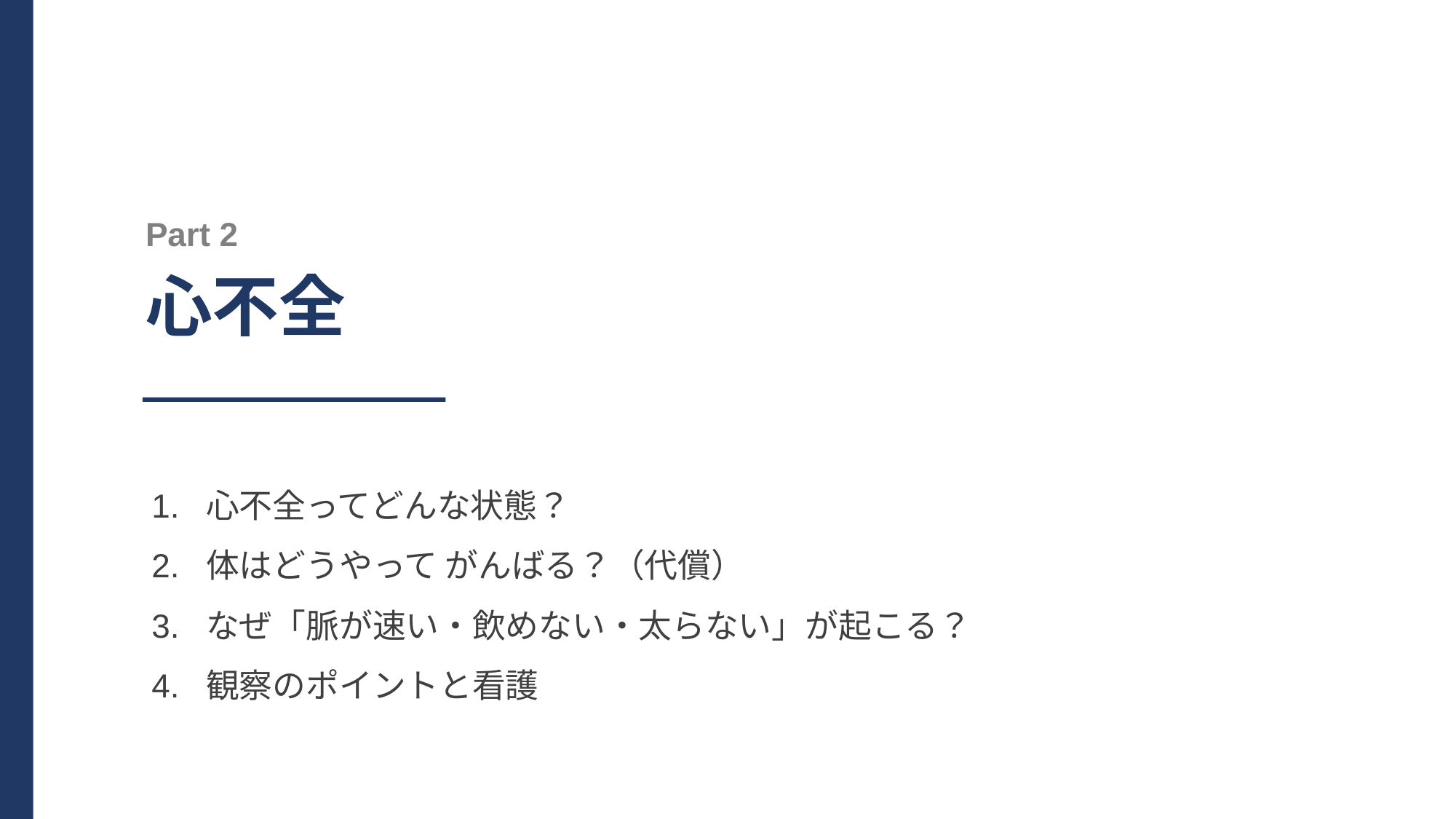

Part 2
心不全

心不全ってどんな状態？
体はどうやって がんばる？（代償）
なぜ「脈が速い・飲めない・太らない」が起こる？
観察のポイントと看護